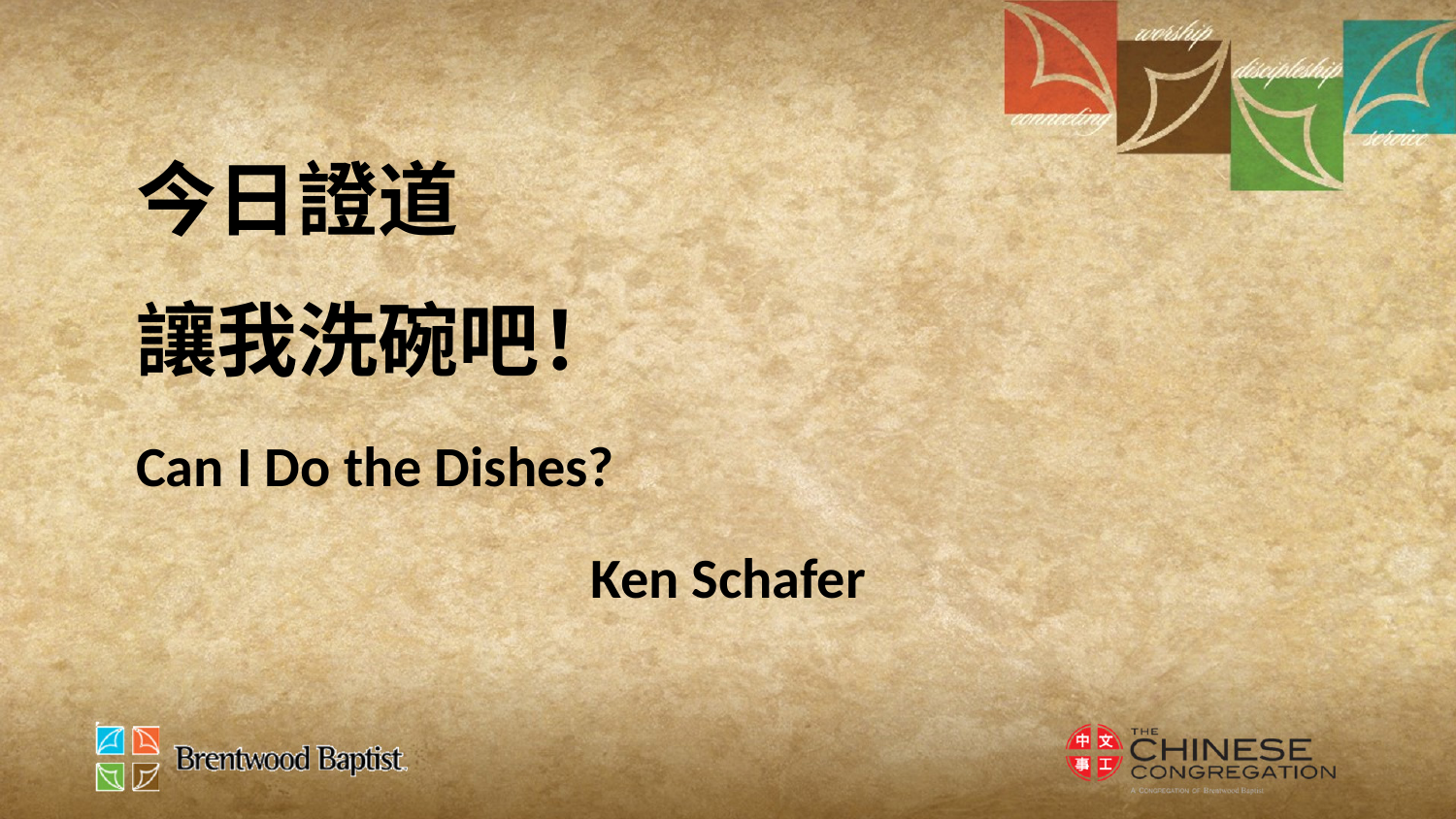

今日證道

讓我洗碗吧！

Can I Do the Dishes?

Ken Schafer